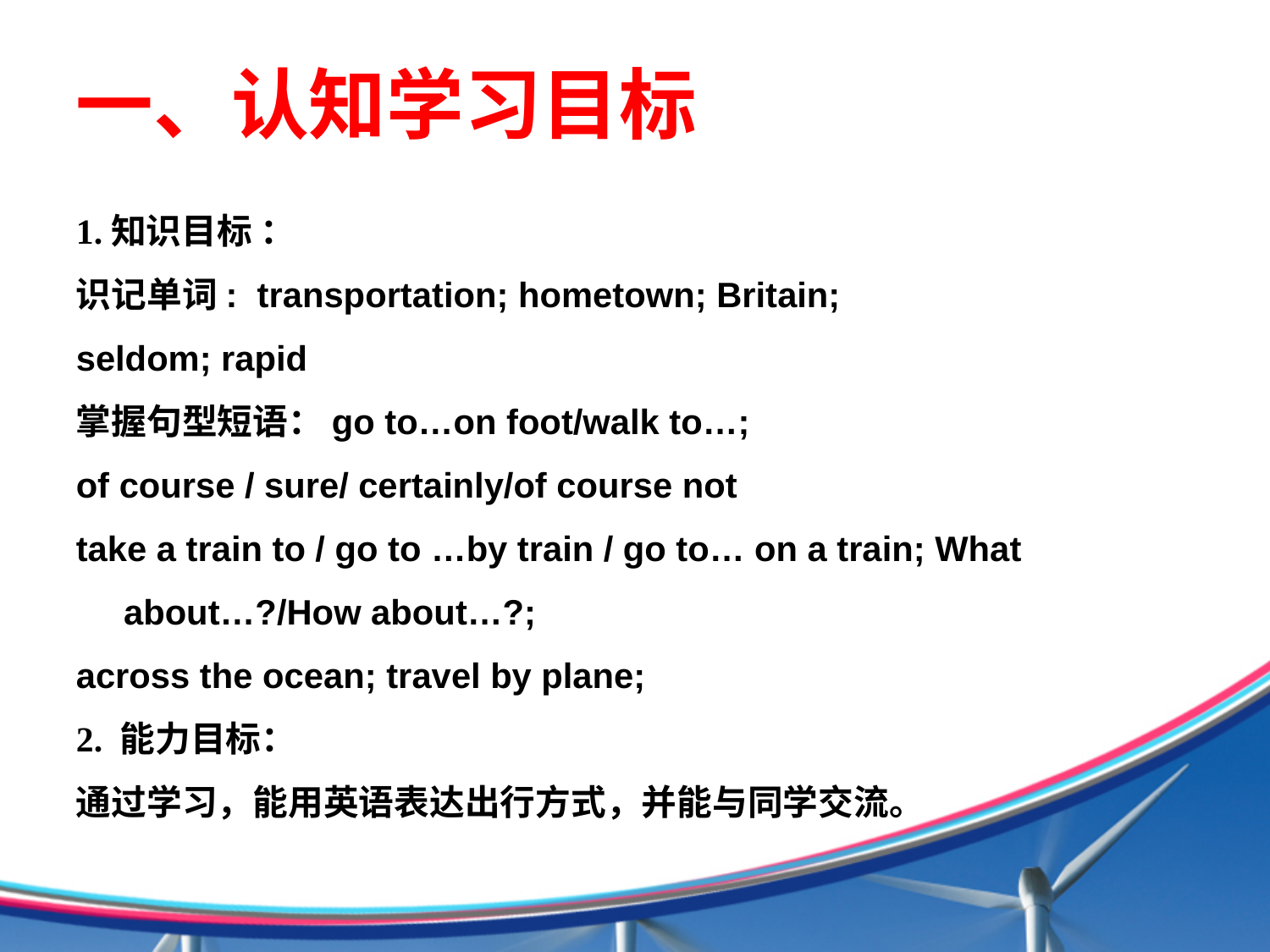

一、认知学习目标

1.知识目标 ：
识记单词:  transportation; hometown; Britain;
seldom; rapid
掌握句型短语：go to…on foot/walk to…;
of course / sure/ certainly/of course not
take a train to / go to …by train / go to… on a train; What about…?/How about…?;
across the ocean; travel by plane;
2. 能力目标：
通过学习，能用英语表达出行方式，并能与同学交流。